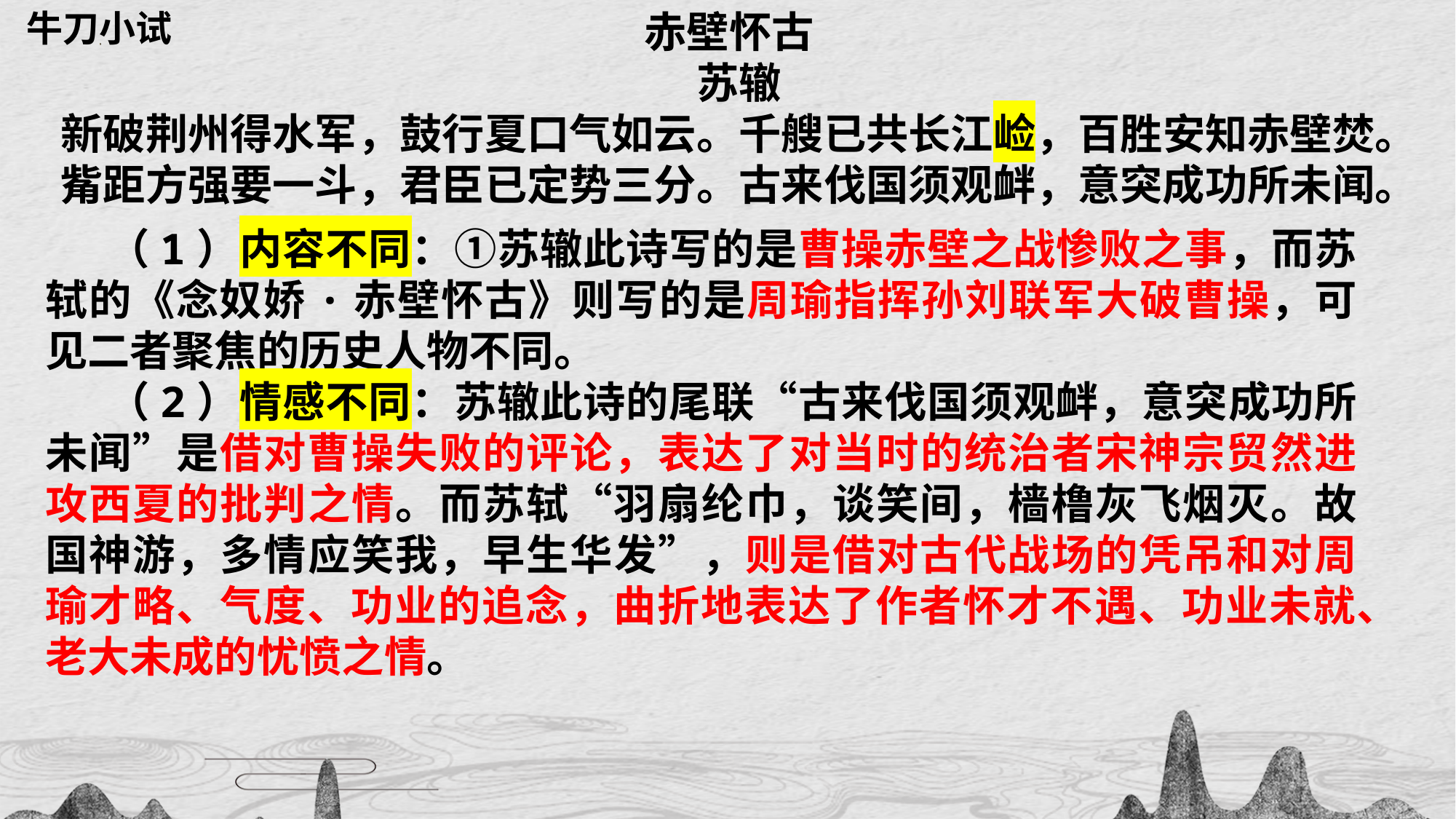

赤壁怀古
苏辙
新破荆州得水军，鼓行夏口气如云。千艘已共长江崄，百胜安知赤壁焚。
觜距方强要一斗，君臣已定势三分。古来伐国须观衅，意突成功所未闻。
牛刀小试
 （1）内容不同：①苏辙此诗写的是曹操赤壁之战惨败之事，而苏轼的《念奴娇·赤壁怀古》则写的是周瑜指挥孙刘联军大破曹操，可见二者聚焦的历史人物不同。
 （2）情感不同：苏辙此诗的尾联“古来伐国须观衅，意突成功所未闻”是借对曹操失败的评论，表达了对当时的统治者宋神宗贸然进攻西夏的批判之情。而苏轼“羽扇纶巾，谈笑间，樯橹灰飞烟灭。故国神游，多情应笑我，早生华发”，则是借对古代战场的凭吊和对周瑜才略、气度、功业的追念，曲折地表达了作者怀才不遇、功业未就、老大未成的忧愤之情。